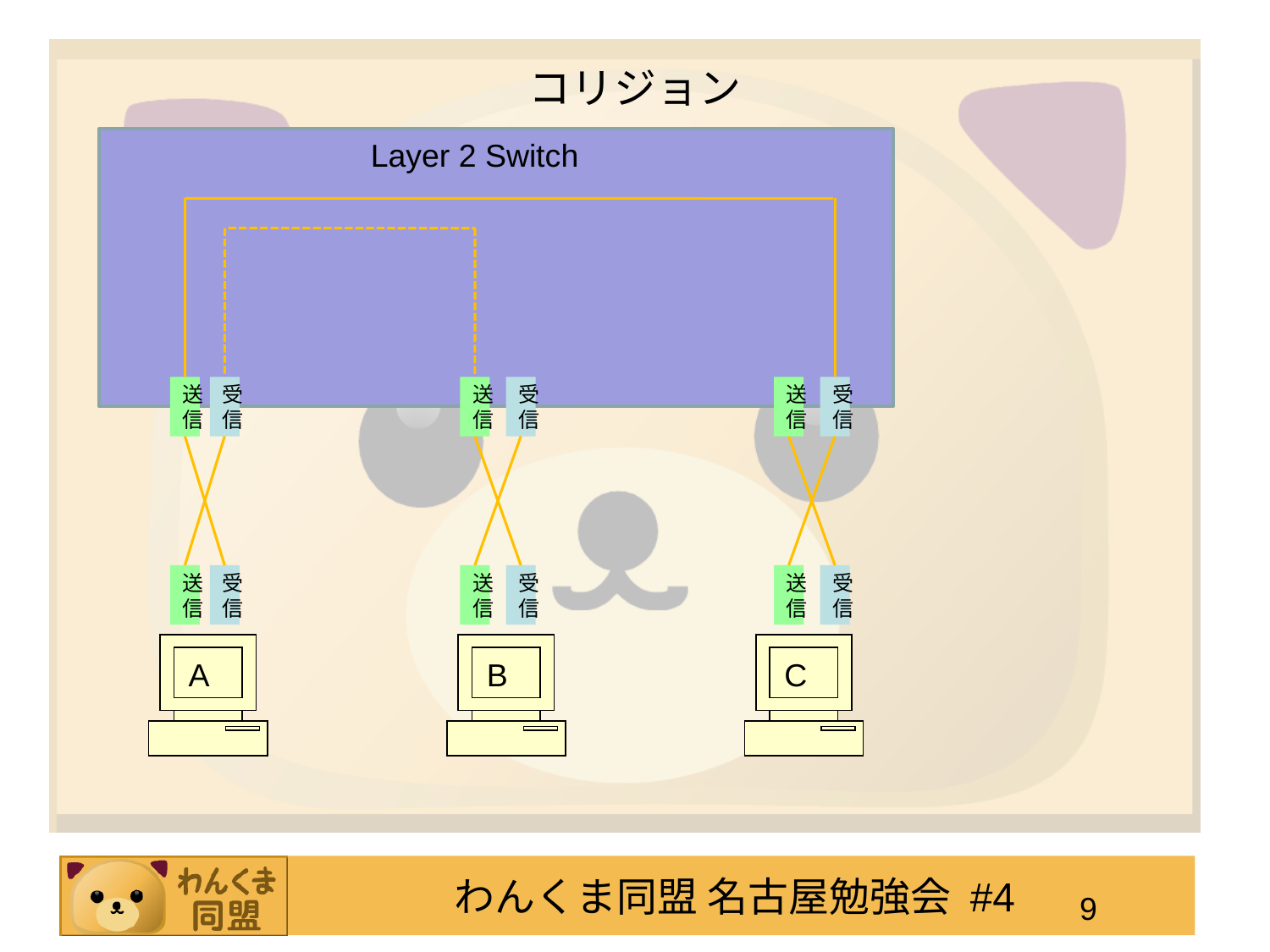

# コリジョン

Layer 2 Switch
送信
受信
送信
受信
送信
受信
送信
受信
送信
受信
送信
受信
A
B
C